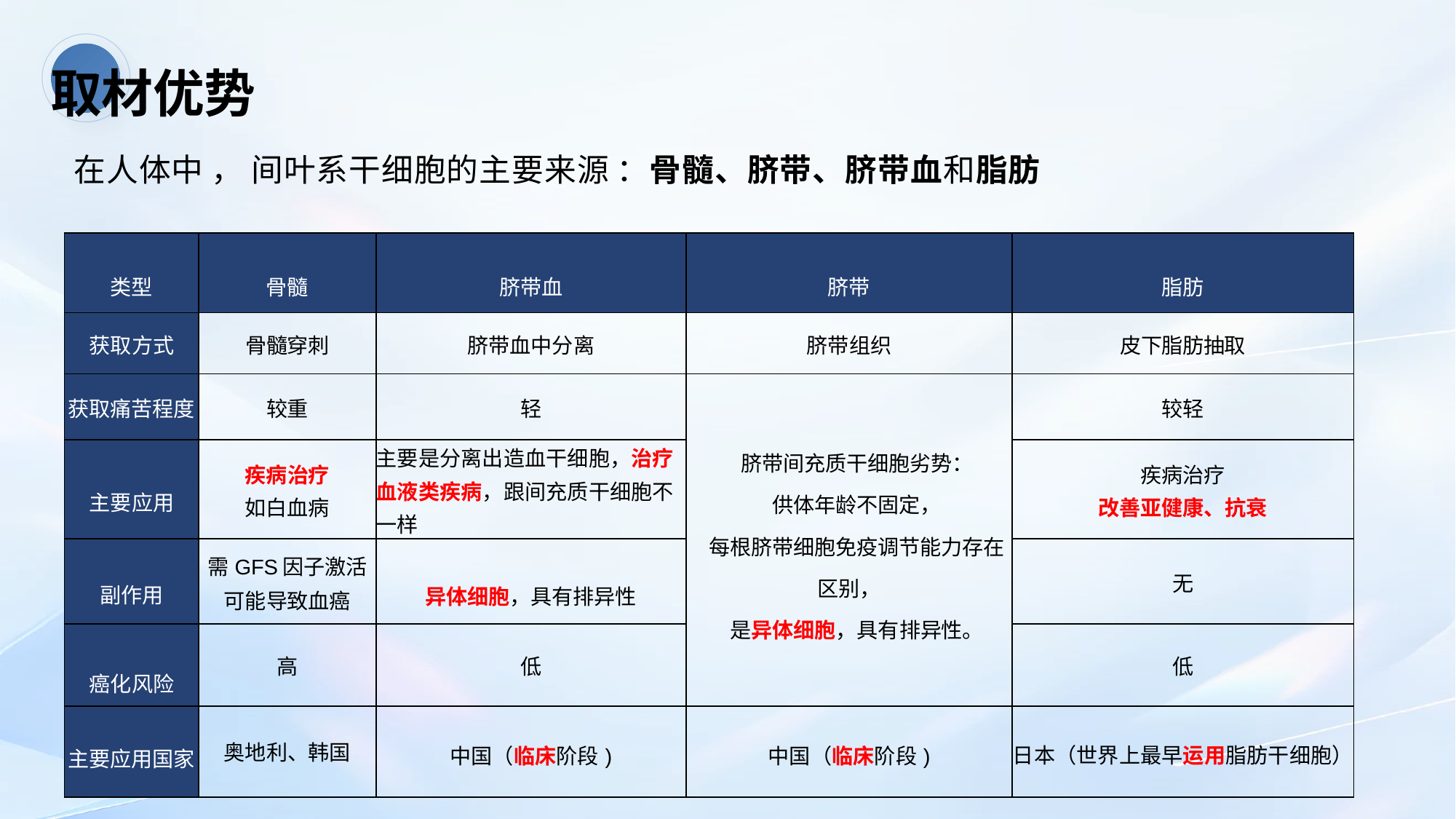

取材优势
在人体中 ， 间叶系干细胞的主要来源 ：骨髓、脐带、脐带血和脂肪
| 类型 | 骨髓 | 脐带血 | 脐带 | 脂肪 |
| --- | --- | --- | --- | --- |
| 获取方式 | 骨髓穿刺 | 脐带血中分离 | 脐带组织 | 皮下脂肪抽取 |
| 获取痛苦程度 | 较重 | 轻 | 脐带间充质干细胞劣势： 供体年龄不固定， 每根脐带细胞免疫调节能力存在区别， 是异体细胞，具有排异性。 | 较轻 |
| 主要应用 | 疾病治疗 如白血病 | 主要是分离出造血干细胞，治疗血液类疾病，跟间充质干细胞不一样 |  | 疾病治疗 改善亚健康、抗衰 |
| 副作用 | 需GFS因子激活 可能导致血癌 | 异体细胞，具有排异性 |  | 无 |
| 癌化风险 | 高 | 低 |  | 低 |
| 主要应用国家 | 奥地利、韩国 | 中国（临床阶段) | 中国（临床阶段) | 日本（世界上最早运用脂肪干细胞） |